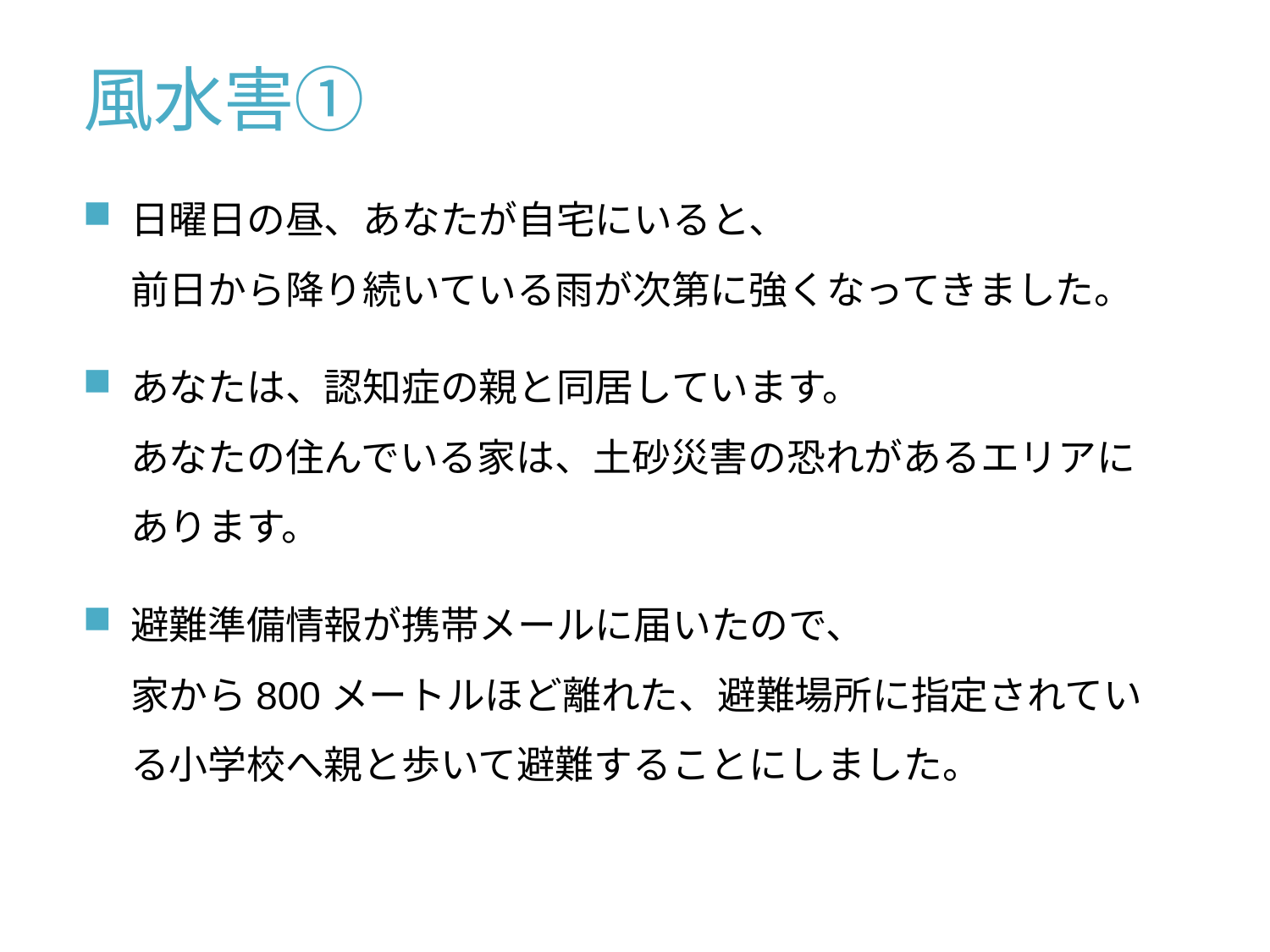

# 風水害①
日曜日の昼、あなたが自宅にいると、
前日から降り続いている雨が次第に強くなってきました。
あなたは、認知症の親と同居しています。
あなたの住んでいる家は、土砂災害の恐れがあるエリアに
あります。
避難準備情報が携帯メールに届いたので、
家から800メートルほど離れた、避難場所に指定されている小学校へ親と歩いて避難することにしました。